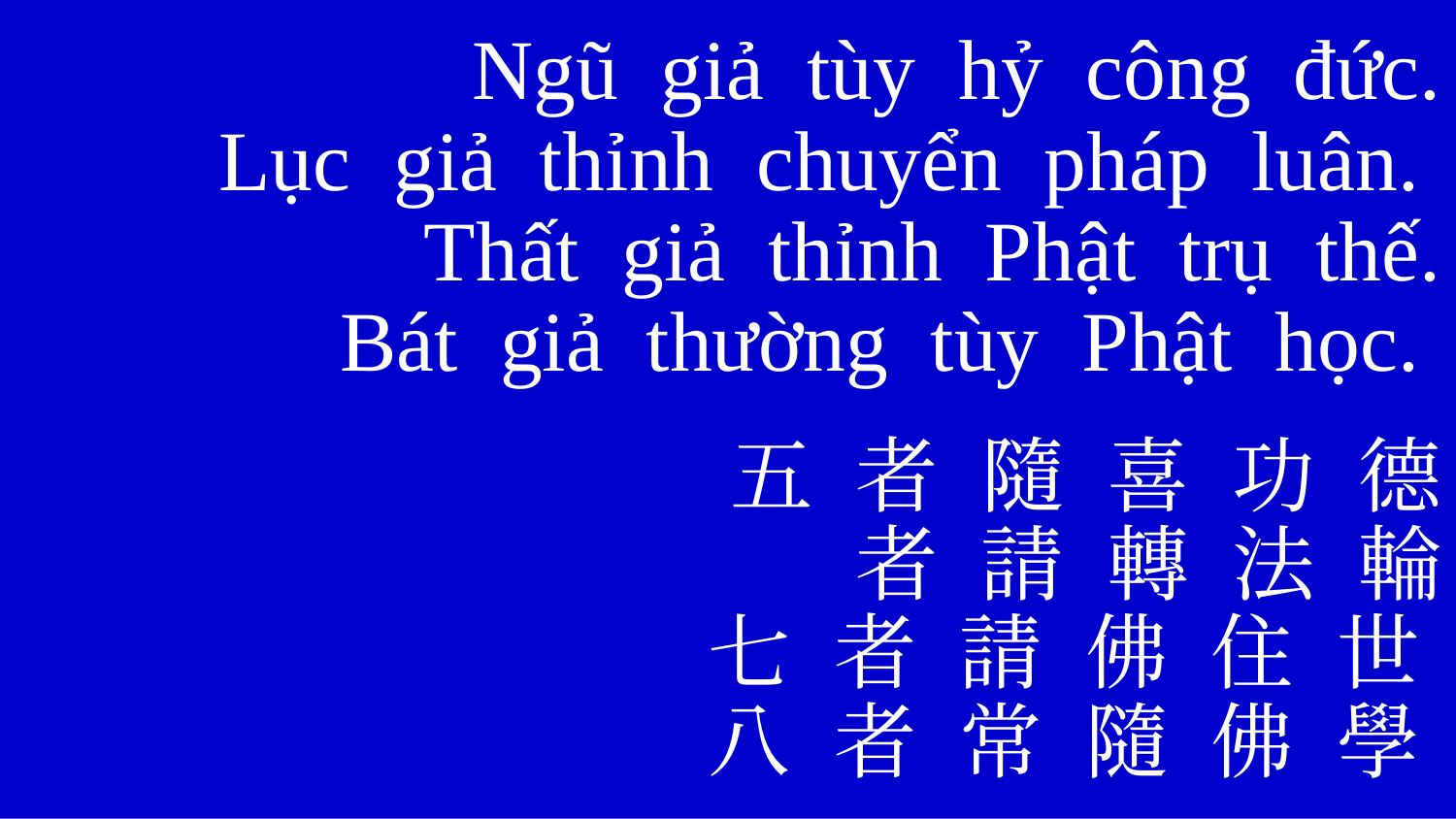

Ngũ  giả  tùy  hỷ  công  đức.
Lục  giả  thỉnh  chuyển  pháp  luân.
Thất  giả  thỉnh  Phật  trụ  thế.
Bát  giả  thường  tùy  Phật  học.

五  者  隨  喜  功  德
者  請  轉  法  輪
七  者  請  佛  住  世
八  者  常  隨  佛  學